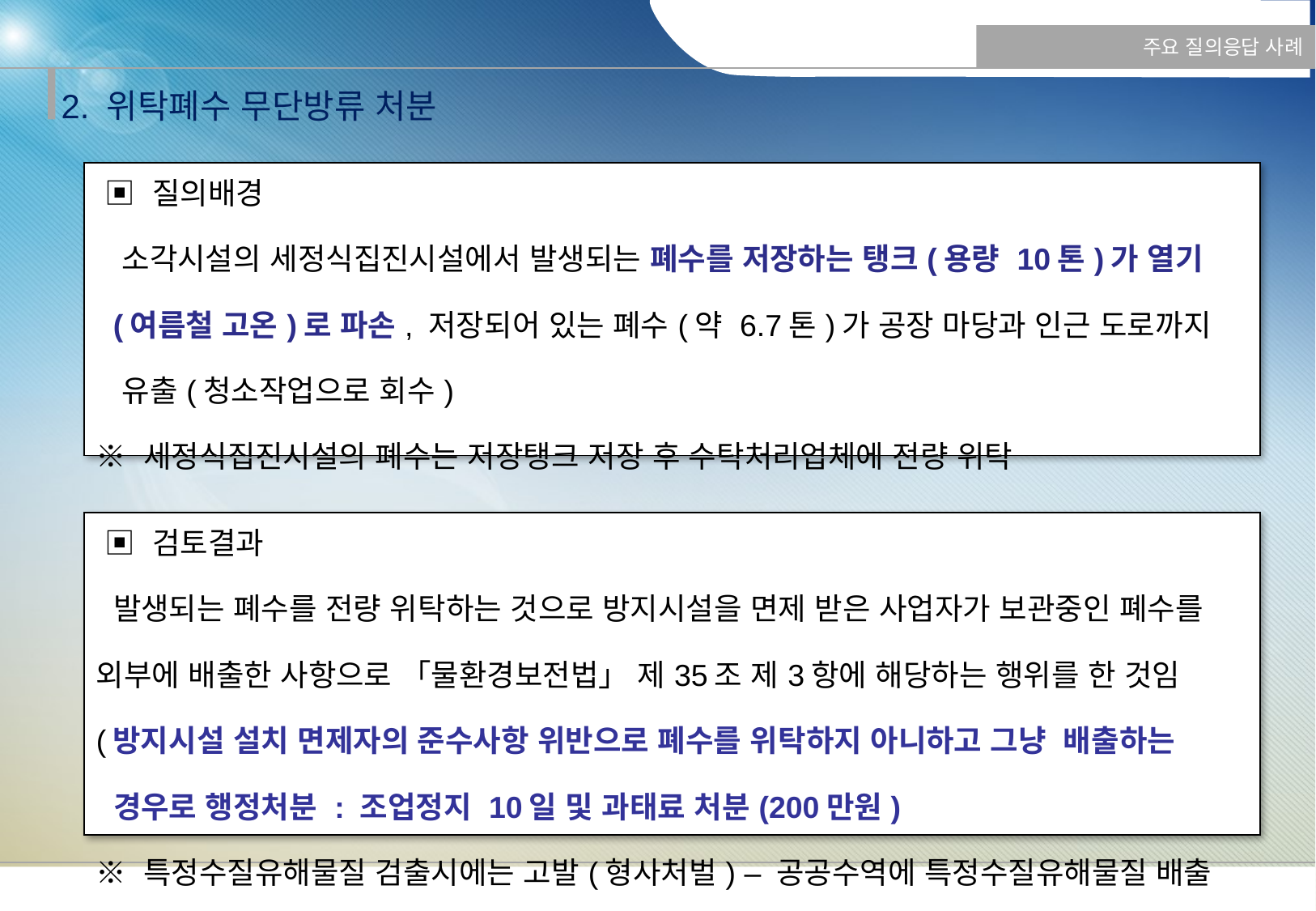

주요 질의응답 사례
2. 위탁폐수 무단방류 처분
| ▣ 질의배경 소각시설의 세정식집진시설에서 발생되는 폐수를 저장하는 탱크(용량 10톤)가 열기 (여름철 고온)로 파손, 저장되어 있는 폐수(약 6.7톤)가 공장 마당과 인근 도로까지 유출(청소작업으로 회수) ※ 세정식집진시설의 폐수는 저장탱크 저장 후 수탁처리업체에 전량 위탁 |
| --- |

| ▣ 검토결과 발생되는 폐수를 전량 위탁하는 것으로 방지시설을 면제 받은 사업자가 보관중인 폐수를 외부에 배출한 사항으로 「물환경보전법」 제35조 제3항에 해당하는 행위를 한 것임 (방지시설 설치 면제자의 준수사항 위반으로 폐수를 위탁하지 아니하고 그냥 배출하는 경우로 행정처분 : 조업정지 10일 및 과태료 처분(200만원) ※ 특정수질유해물질 검출시에는 고발(형사처벌) – 공공수역에 특정수질유해물질 배출 |
| --- |